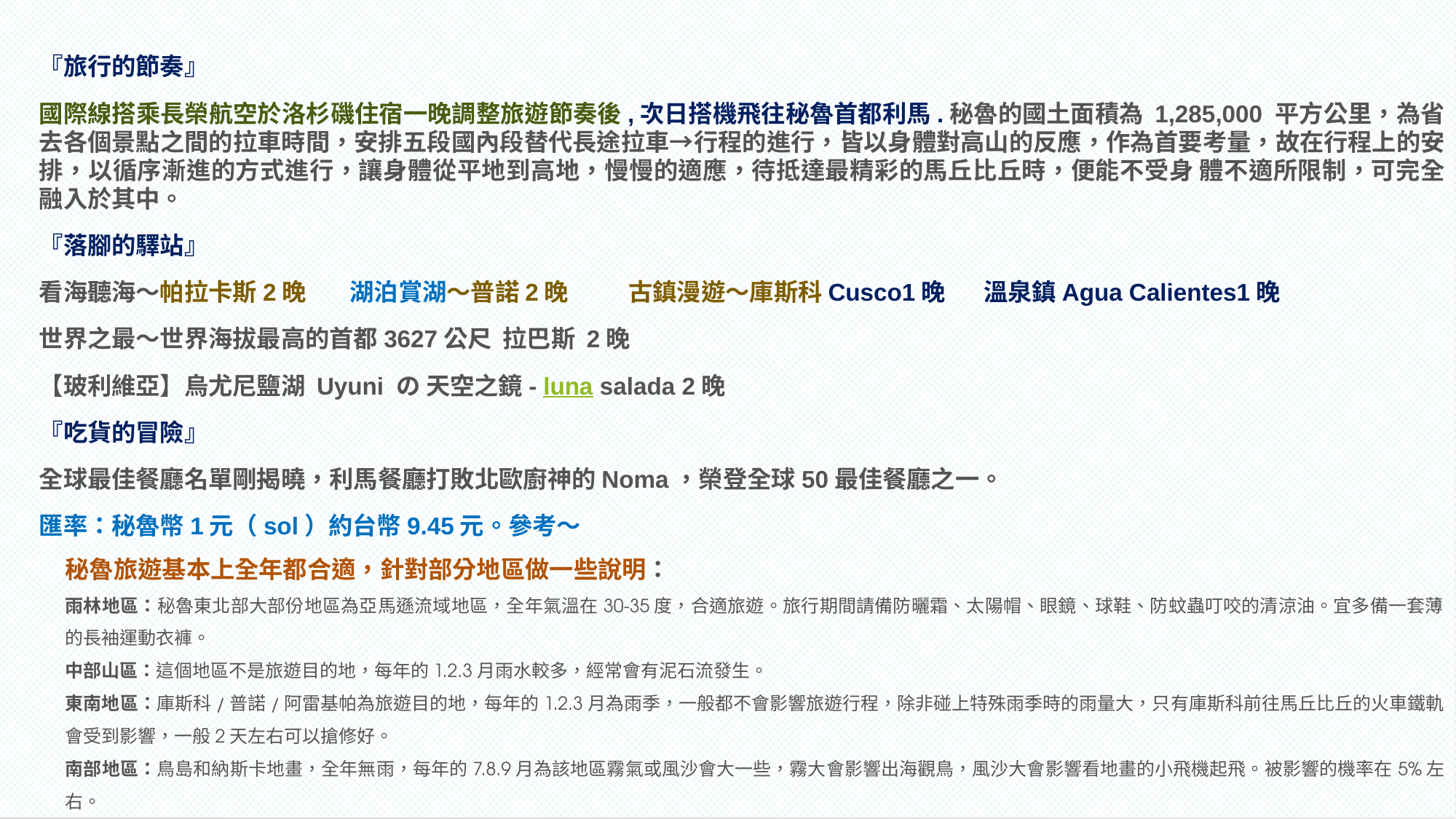

『旅行的節奏』
國際線搭乘長榮航空於洛杉磯住宿一晚調整旅遊節奏後,次日搭機飛往秘魯首都利馬.秘魯的國土面積為 1,285,000 平方公里，為省去各個景點之間的拉車時間，安排五段國內段替代長途拉車→行程的進行，皆以身體對高山的反應，作為首要考量，故在行程上的安排，以循序漸進的方式進行，讓身體從平地到高地，慢慢的適應，待抵達最精彩的馬丘比丘時，便能不受身 體不適所限制，可完全融入於其中。
『落腳的驛站』
看海聽海～帕拉卡斯2晚        湖泊賞湖～普諾2晚           古鎮漫遊～庫斯科Cusco1晚       溫泉鎮Agua Calientes1晚
世界之最～世界海拔最高的首都3627公尺  拉巴斯 2晚
【玻利維亞】烏尤尼鹽湖 Uyuni の 天空之鏡- luna salada 2晚
『吃貨的冒險』
全球最佳餐廳名單剛揭曉，利馬餐廳打敗北歐廚神的Noma，榮登全球50最佳餐廳之一。
匯率：秘魯幣1元（sol）約台幣9.45元。參考～
秘魯旅遊基本上全年都合適，針對部分地區做一些說明：
雨林地區：秘魯東北部大部份地區為亞馬遜流域地區，全年氣溫在30-35度，合適旅遊。旅行期間請備防曬霜、太陽帽、眼鏡、球鞋、防蚊蟲叮咬的清涼油。宜多備一套薄的長袖運動衣褲。
中部山區：這個地區不是旅遊目的地，每年的1.2.3月雨水較多，經常會有泥石流發生。
東南地區：庫斯科/普諾/阿雷基帕為旅遊目的地，每年的1.2.3月為雨季，一般都不會影響旅遊行程，除非碰上特殊雨季時的雨量大，只有庫斯科前往馬丘比丘的火車鐵軌會受到影響，一般2天左右可以搶修好。
南部地區：鳥島和納斯卡地畫，全年無雨，每年的7.8.9月為該地區霧氣或風沙會大一些，霧大會影響出海觀鳥，風沙大會影響看地畫的小飛機起飛。被影響的機率在5%左右。